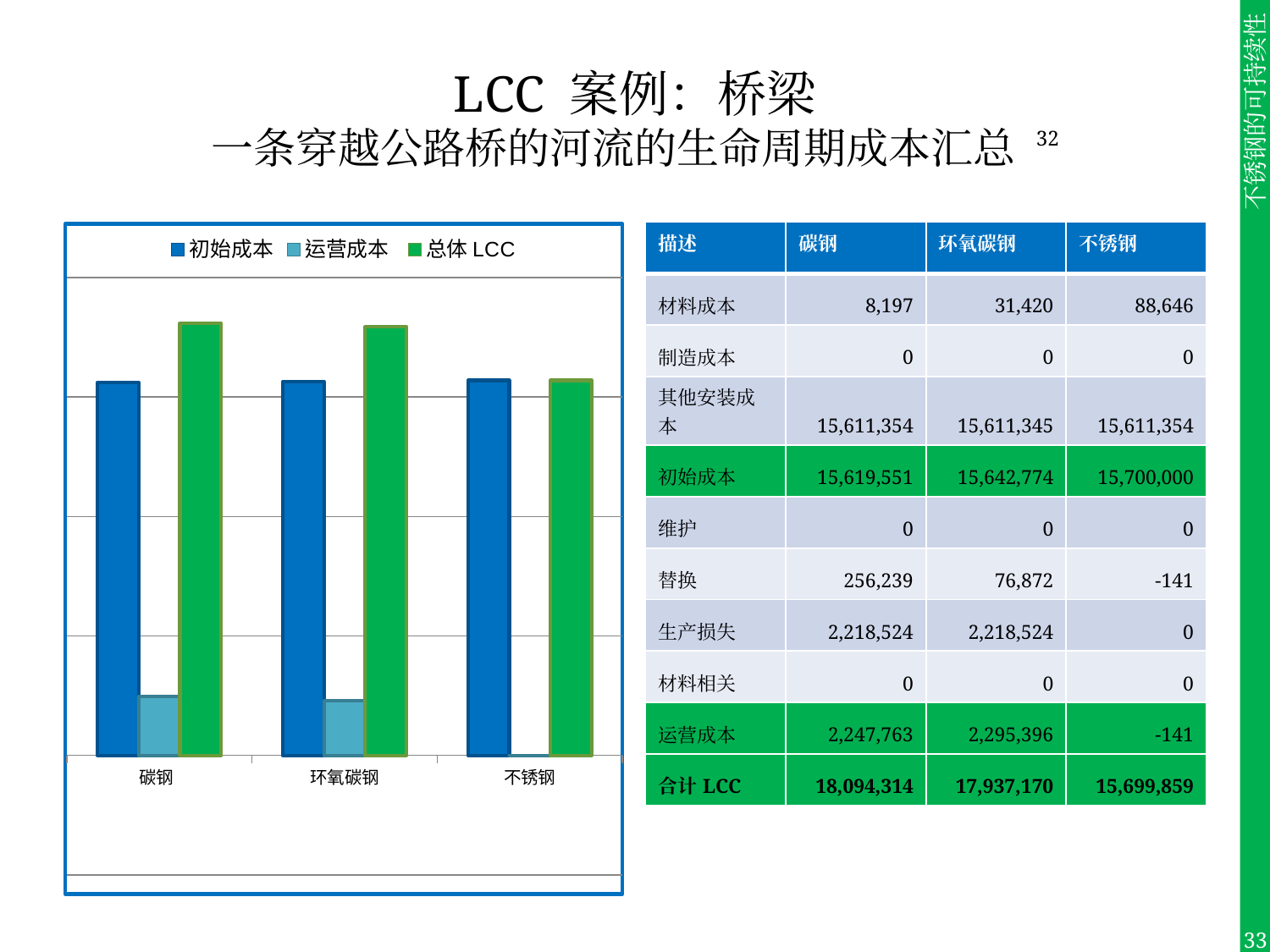

# LCC 案例：桥梁 一条穿越公路桥的河流的生命周期成本汇总 32

### Chart

| Category | 初始成本 | 运营成本  | 总体LCC |
|---|---|---|---|
| 碳钢  | 15619551.0 | 2474763.0 | 18094314.0 |
| 环氧碳钢 | 15642774.0 | 2295396.0 | 17938170.0 |
| 不锈钢 | 15700000.0 | -141.0 | 15699859.0 |
| 描述 | 碳钢 | 环氧碳钢 | 不锈钢 |
| --- | --- | --- | --- |
| 材料成本 | 8,197 | 31,420 | 88,646 |
| 制造成本 | 0 | 0 | 0 |
| 其他安装成本 | 15,611,354 | 15,611,345 | 15,611,354 |
| 初始成本 | 15,619,551 | 15,642,774 | 15,700,000 |
| 维护 | 0 | 0 | 0 |
| 替换 | 256,239 | 76,872 | -141 |
| 生产损失 | 2,218,524 | 2,218,524 | 0 |
| 材料相关 | 0 | 0 | 0 |
| 运营成本 | 2,247,763 | 2,295,396 | -141 |
| 合计LCC | 18,094,314 | 17,937,170 | 15,699,859 |
33